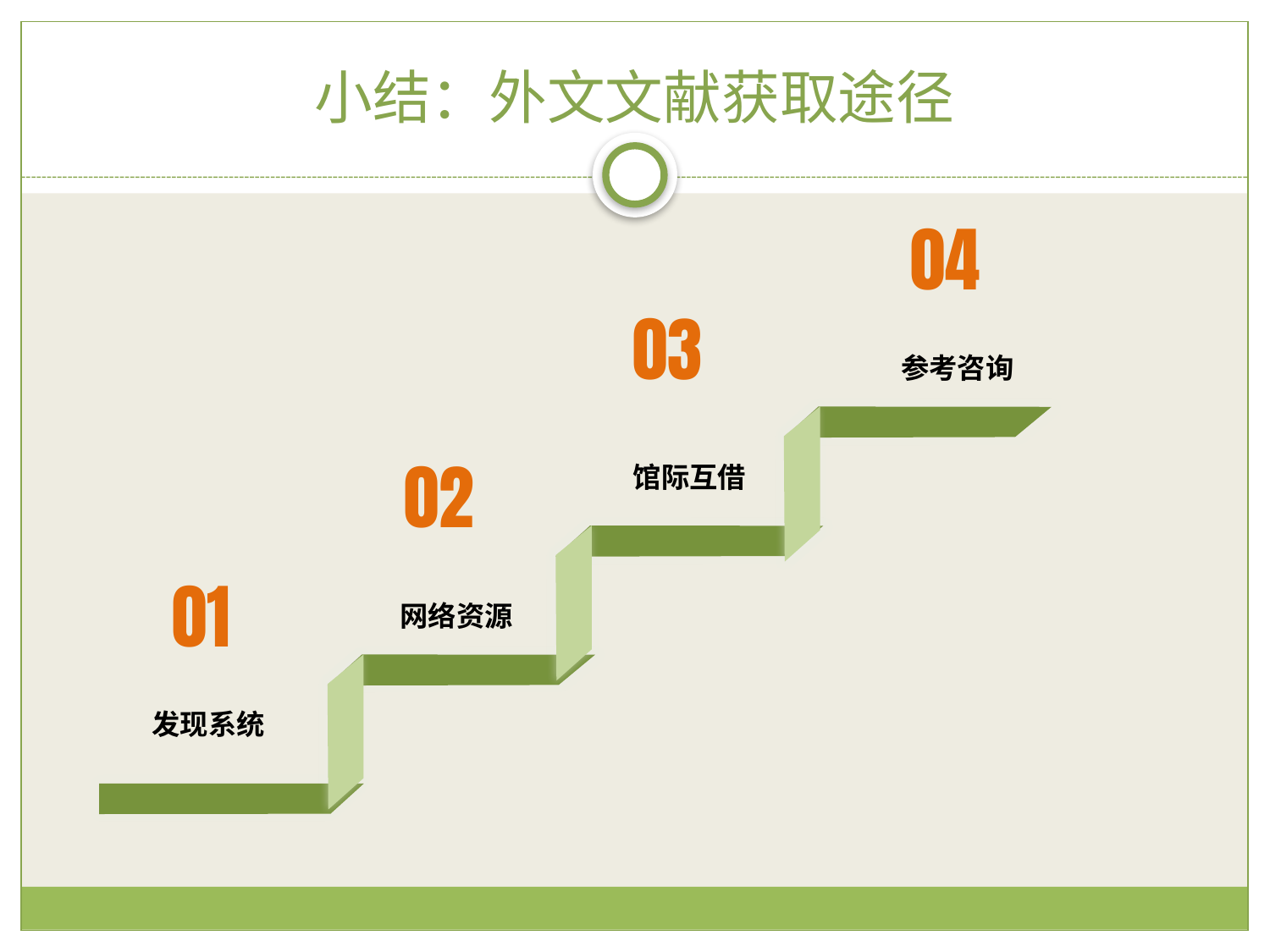

# 小结：外文文献获取途径
04
03
参考咨询

馆际互借

02

01
网络资源

发现系统